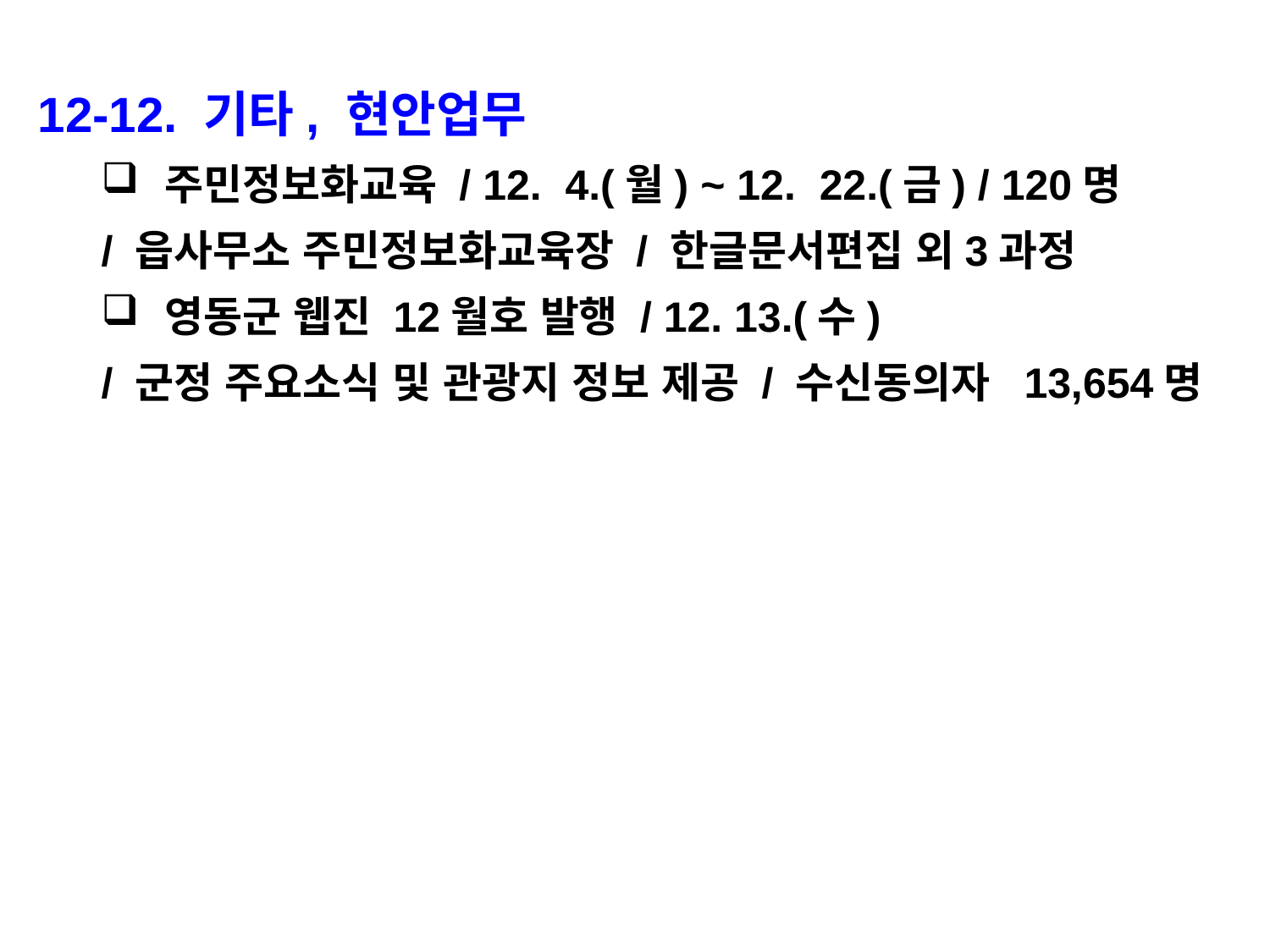

12-12. 기타, 현안업무
주민정보화교육 / 12.  4.(월) ~ 12.  22.(금) / 120명
/ 읍사무소 주민정보화교육장 / 한글문서편집 외3과정
영동군 웹진 12월호 발행 / 12. 13.(수)
/ 군정 주요소식 및 관광지 정보 제공 / 수신동의자  13,654명